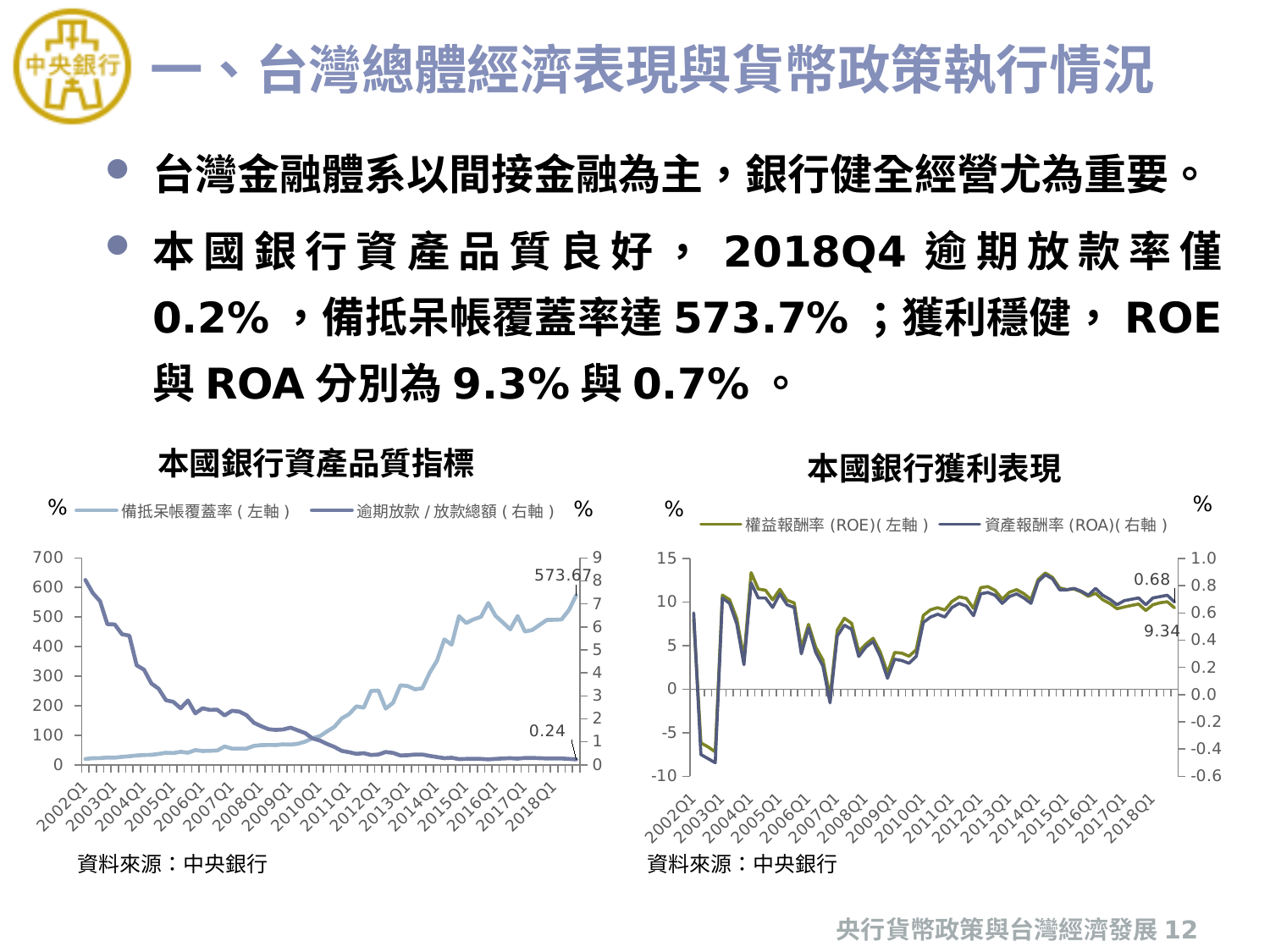

# 一、台灣總體經濟表現與貨幣政策執行情況
台灣金融體系以間接金融為主，銀行健全經營尤為重要。
本國銀行資產品質良好，2018Q4逾期放款率僅0.2%，備抵呆帳覆蓋率達573.7%；獲利穩健，ROE與ROA分別為9.3%與0.7%。

### Chart: 本國銀行資產品質指標

| Category | 備抵呆帳覆蓋率(左軸) | 逾期放款/放款總額(右軸) |
|---|---|---|
| 2002Q1 | 19.91 | 8.04 |
| 2002Q2 | 22.61 | 7.48 |
| 2002Q3 | 22.91 | 7.12 |
| 2002Q4 | 24.96 | 6.12 |
| 2003Q1 | 24.43 | 6.11 |
| 2003Q2 | 27.05 | 5.68 |
| 2003Q3 | 29.18 | 5.62 |
| 2003Q4 | 31.86 | 4.33 |
| 2004Q1 | 33.37 | 4.14 |
| 2004Q2 | 33.86 | 3.54 |
| 2004Q3 | 37.1 | 3.31 |
| 2004Q4 | 40.98 | 2.81 |
| 2005Q1 | 40.05 | 2.74 |
| 2005Q2 | 44.22 | 2.46 |
| 2005Q3 | 41.16 | 2.8 |
| 2005Q4 | 50.06 | 2.24 |
| 2006Q1 | 46.82 | 2.46 |
| 2006Q2 | 47.52 | 2.39 |
| 2006Q3 | 48.67 | 2.4 |
| 2006Q4 | 62.26 | 2.15 |
| 2007Q1 | 55.16 | 2.35 |
| 2007Q2 | 55.15 | 2.32 |
| 2007Q3 | 55.12 | 2.16 |
| 2007Q4 | 64.07 | 1.83 |
| 2008Q1 | 66.92 | 1.68 |
| 2008Q2 | 67.36 | 1.55 |
| 2008Q3 | 66.94 | 1.52 |
| 2008Q4 | 69.48 | 1.54 |
| 2009Q1 | 68.63 | 1.62 |
| 2009Q2 | 71.35 | 1.5 |
| 2009Q3 | 78.51 | 1.38 |
| 2009Q4 | 90.35 | 1.15 |
| 2010Q1 | 96.86 | 1.06 |
| 2010Q2 | 113.24 | 0.91 |
| 2010Q3 | 128.74 | 0.78 |
| 2010Q4 | 157.32 | 0.61 |
| 2011Q1 | 171.64 | 0.55 |
| 2011Q2 | 198.0 | 0.48 |
| 2011Q3 | 193.41 | 0.51 |
| 2011Q4 | 250.08 | 0.43 |
| 2012Q1 | 251.43 | 0.45 |
| 2012Q2 | 190.27 | 0.56 |
| 2012Q3 | 210.03 | 0.52 |
| 2012Q4 | 269.07 | 0.41 |
| 2013Q1 | 266.58 | 0.42 |
| 2013Q2 | 255.45 | 0.45 |
| 2013Q3 | 258.99 | 0.45 |
| 2013Q4 | 311.65 | 0.39 |
| 2014Q1 | 352.34 | 0.34 |
| 2014Q2 | 424.31 | 0.29 |
| 2014Q3 | 406.55 | 0.31 |
| 2014Q4 | 502.87 | 0.25 |
| 2015Q1 | 480.09 | 0.26 |
| 2015Q2 | 492.38 | 0.26 |
| 2015Q3 | 500.86 | 0.26 |
| 2015Q4 | 547.66 | 0.24 |
| 2016Q1 | 503.95 | 0.26 |
| 2016Q2 | 481.49 | 0.28 |
| 2016Q3 | 458.39 | 0.29 |
| 2016Q4 | 503.45 | 0.27 |
| 2017Q1 | 450.8 | 0.3 |
| 2017Q2 | 456.4 | 0.3 |
| 2017Q3 | 473.39 | 0.29 |
| 2017Q4 | 490.59 | 0.28 |
| 2018Q1 | 490.89 | 0.28 |
| 2018Q2 | 491.92 | 0.28 |
| 2018Q3 | 523.49 | 0.26 |
| 2018Q4 | 573.67 | 0.24 |

### Chart: 本國銀行獲利表現

| Category | 權益報酬率(ROE)(左軸) | 資產報酬率(ROA)(右軸) |
|---|---|---|
| 2002Q1 | 8.09 | 0.6 |
| 2002Q2 | -6.16 | -0.44 |
| 2002Q3 | -6.62 | -0.47 |
| 2002Q4 | -7.19 | -0.5 |
| 2003Q1 | 10.8 | 0.71 |
| 2003Q2 | 10.27 | 0.67 |
| 2003Q3 | 8.11 | 0.52 |
| 2003Q4 | 3.51 | 0.22 |
| 2004Q1 | 13.37 | 0.82 |
| 2004Q2 | 11.49 | 0.71 |
| 2004Q3 | 11.36 | 0.71 |
| 2004Q4 | 10.25 | 0.64 |
| 2005Q1 | 11.46 | 0.74 |
| 2005Q2 | 10.21 | 0.66 |
| 2005Q3 | 9.9 | 0.64 |
| 2005Q4 | 4.74 | 0.3 |
| 2006Q1 | 7.44 | 0.49 |
| 2006Q2 | 4.82 | 0.31 |
| 2006Q3 | 3.36 | 0.21 |
| 2006Q4 | -0.94 | -0.06 |
| 2007Q1 | 6.78 | 0.43 |
| 2007Q2 | 8.14 | 0.51 |
| 2007Q3 | 7.56 | 0.48 |
| 2007Q4 | 4.32 | 0.28 |
| 2008Q1 | 5.18 | 0.35 |
| 2008Q2 | 5.84 | 0.39 |
| 2008Q3 | 4.25 | 0.28 |
| 2008Q4 | 1.86 | 0.12 |
| 2009Q1 | 4.21 | 0.26 |
| 2009Q2 | 4.13 | 0.25 |
| 2009Q3 | 3.78 | 0.23 |
| 2009Q4 | 4.52 | 0.28 |
| 2010Q1 | 8.47 | 0.53 |
| 2010Q2 | 9.11 | 0.57 |
| 2010Q3 | 9.35 | 0.59 |
| 2010Q4 | 9.08 | 0.57 |
| 2011Q1 | 10.07 | 0.64 |
| 2011Q2 | 10.59 | 0.67 |
| 2011Q3 | 10.42 | 0.65 |
| 2011Q4 | 9.27 | 0.58 |
| 2012Q1 | 11.65 | 0.74 |
| 2012Q2 | 11.77 | 0.75 |
| 2012Q3 | 11.33 | 0.73 |
| 2012Q4 | 10.33 | 0.67 |
| 2013Q1 | 11.12 | 0.72 |
| 2013Q2 | 11.42 | 0.74 |
| 2013Q3 | 10.97 | 0.71 |
| 2013Q4 | 10.29 | 0.67 |
| 2014Q1 | 12.58 | 0.83 |
| 2014Q2 | 13.33 | 0.88 |
| 2014Q3 | 12.82 | 0.85 |
| 2014Q4 | 11.62 | 0.77 |
| 2015Q1 | 11.42 | 0.77 |
| 2015Q2 | 11.5 | 0.78 |
| 2015Q3 | 11.16 | 0.76 |
| 2015Q4 | 10.65 | 0.73 |
| 2016Q1 | 11.01 | 0.78 |
| 2016Q2 | 10.27 | 0.73 |
| 2016Q3 | 9.82 | 0.7 |
| 2016Q4 | 9.23 | 0.66 |
| 2017Q1 | 9.43 | 0.69 |
| 2017Q2 | 9.61 | 0.7 |
| 2017Q3 | 9.77 | 0.71 |
| 2017Q4 | 9.03 | 0.66 |
| 2018Q1 | 9.69 | 0.71 |
| 2018Q2 | 9.92 | 0.72 |
| 2018Q3 | 10.03 | 0.73 |
| 2018Q4 | 9.34 | 0.68 |
%
%
%
%
資料來源：中央銀行
資料來源：中央銀行
央行貨幣政策與台灣經濟發展
12